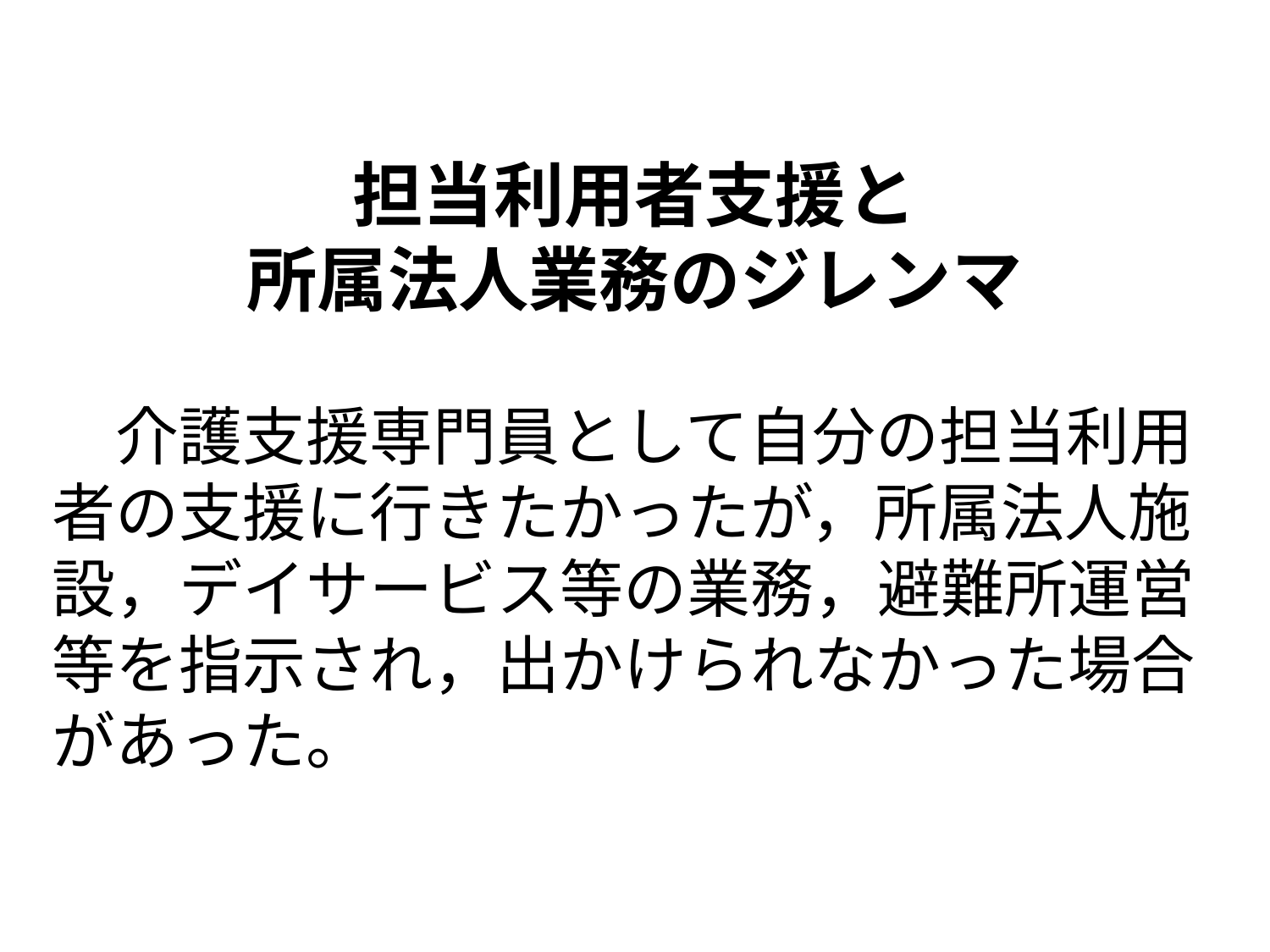

担当利用者支援と
所属法人業務のジレンマ

　介護支援専門員として自分の担当利用者の支援に行きたかったが，所属法人施設，デイサービス等の業務，避難所運営等を指示され，出かけられなかった場合があった。